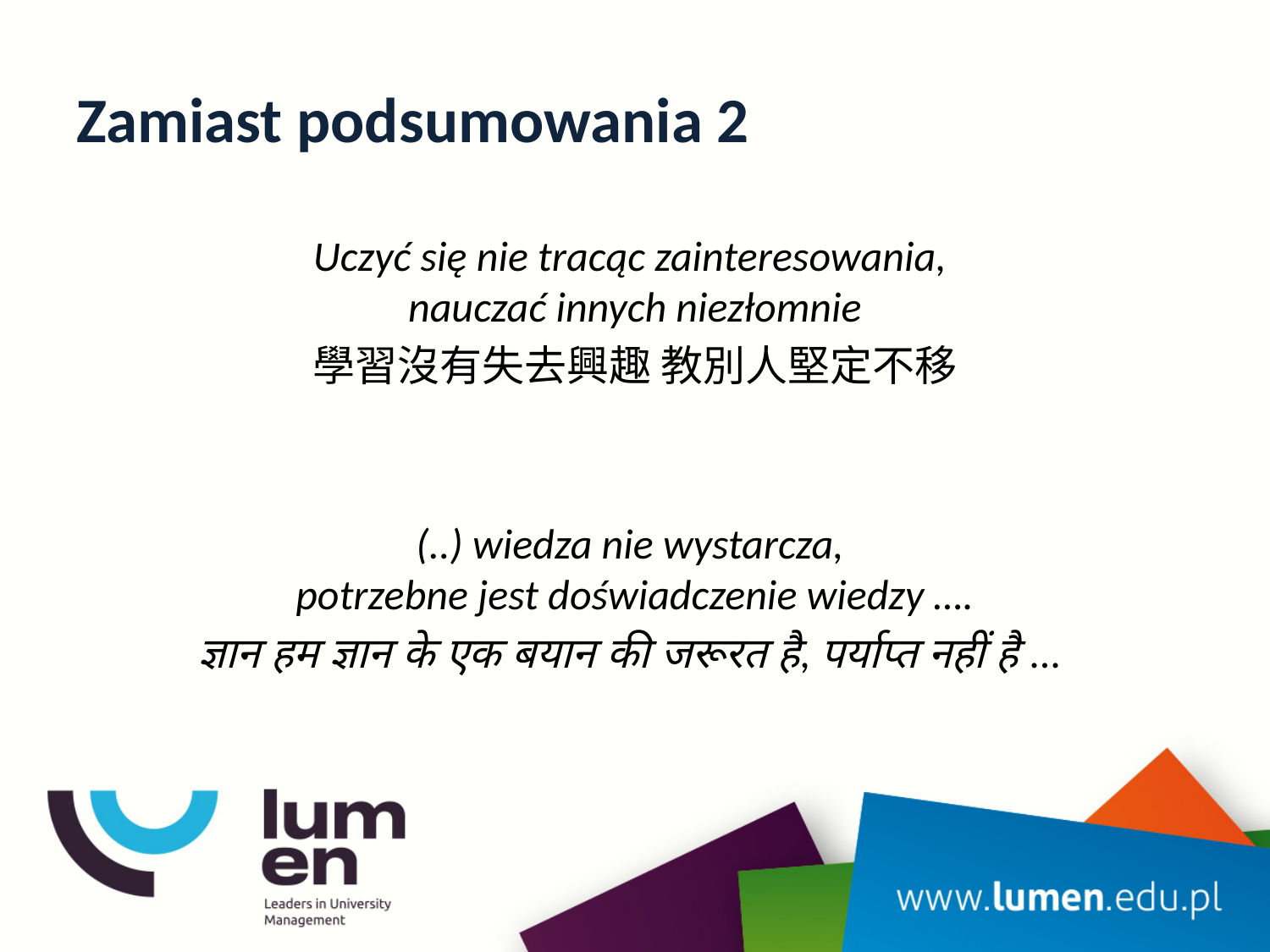

# Zamiast podsumowania 2
Uczyć się nie tracąc zainteresowania,
nauczać innych niezłomnie
學習沒有失去興趣 教別人堅定不移

(..) wiedza nie wystarcza,
potrzebne jest doświadczenie wiedzy ….
ज्ञान हम ज्ञान के एक बयान की जरूरत है, पर्याप्त नहीं है ...